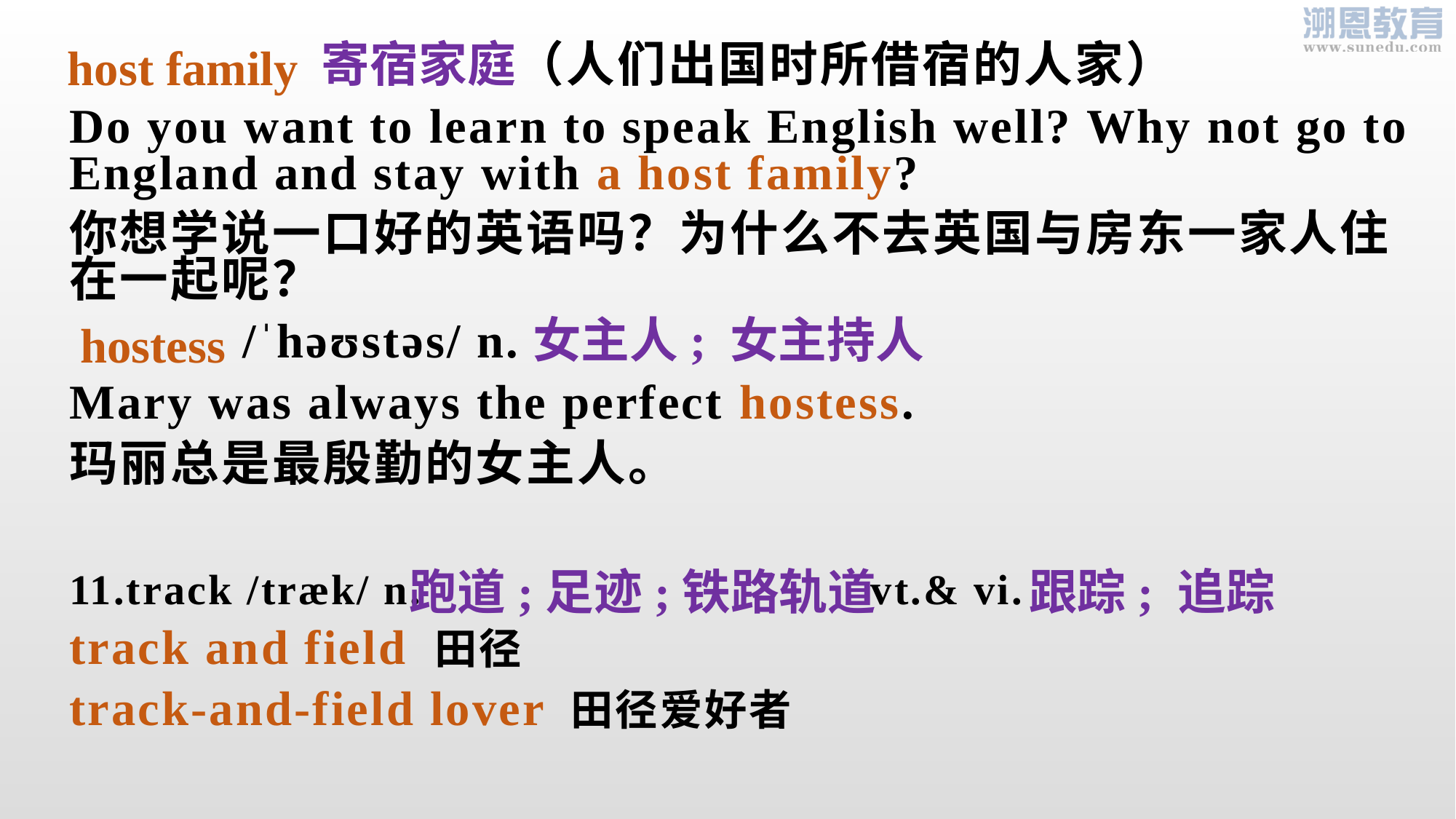

host family
                  寄宿家庭（人们出国时所借宿的人家）
Do you want to learn to speak English well? Why not go to England and stay with a host family?
你想学说一口好的英语吗？为什么不去英国与房东一家人住在一起呢？
            /ˈhəʊstəs/ n.女主人; 女主持人
Mary was always the perfect hostess.
玛丽总是最殷勤的女主人。

11.track /træk/ n.                                   vt.& vi.
track and field 田径
track-and-field lover 田径爱好者
 hostess
跑道;足迹;铁路轨道
跟踪; 追踪